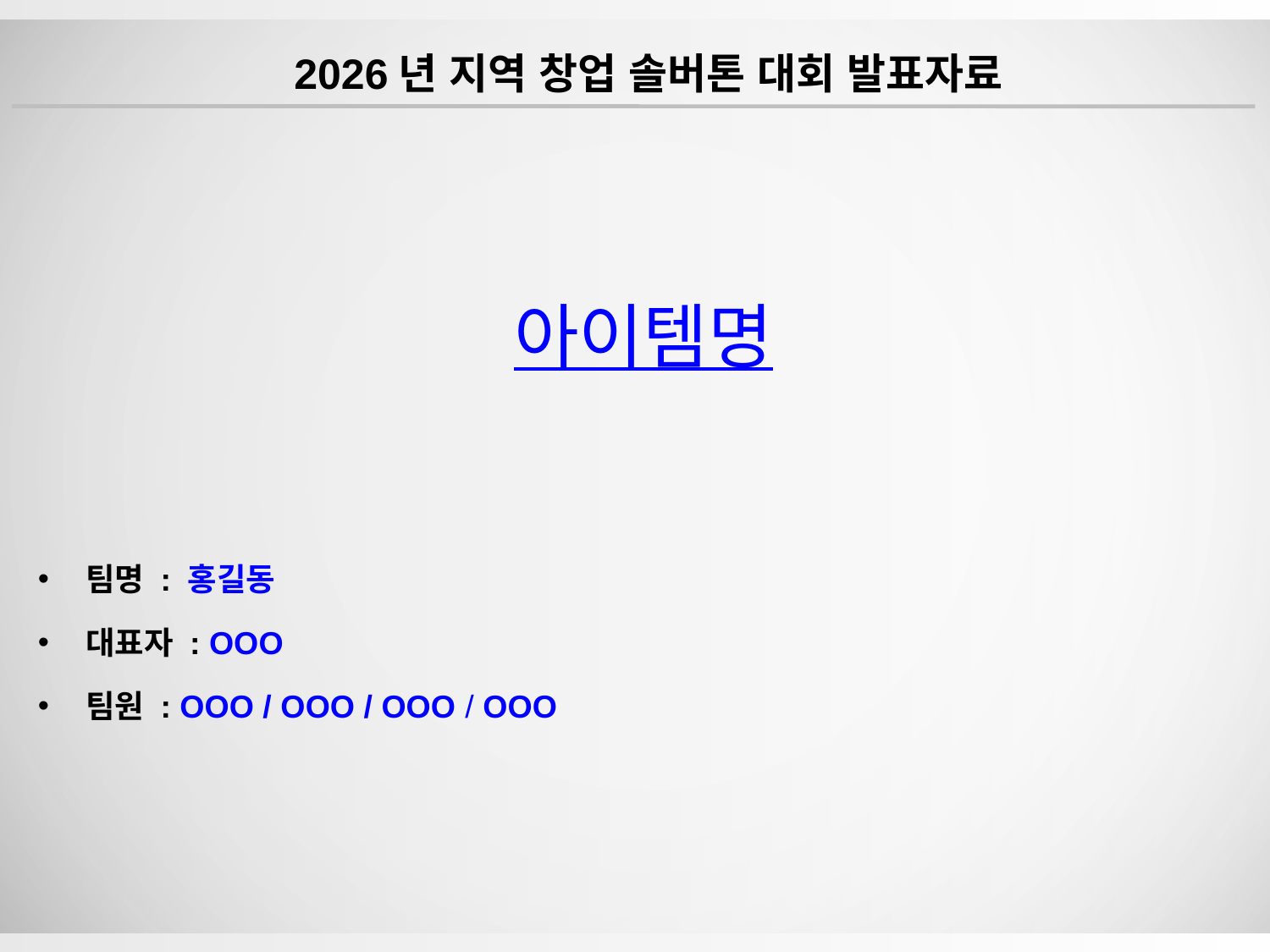

2026년 지역 창업 솔버톤 대회 발표자료
아이템명
팀명 : 홍길동
대표자 : OOO
팀원 : OOO / OOO / OOO / OOO